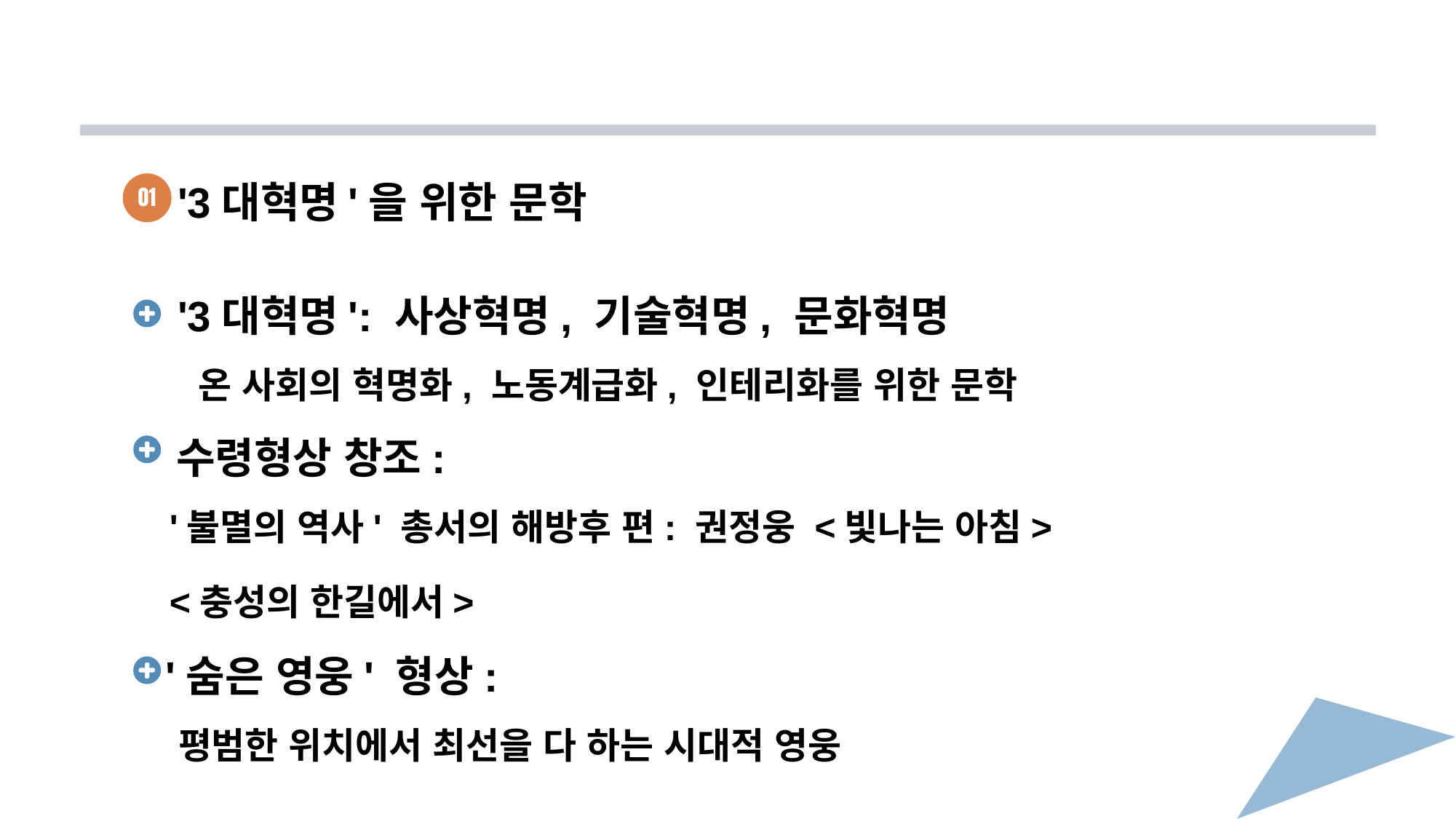

'3대혁명'을 위한 문학

     '3대혁명': 사상혁명, 기술혁명, 문화혁명
       온 사회의 혁명화, 노동계급화, 인테리화를 위한 문학
    수령형상 창조:
     '불멸의 역사' 총서의 해방후 편: 권정웅 <빛나는 아침>
     <충성의 한길에서>
    '숨은 영웅' 형상:
     평범한 위치에서 최선을 다 하는 시대적 영웅
01

16